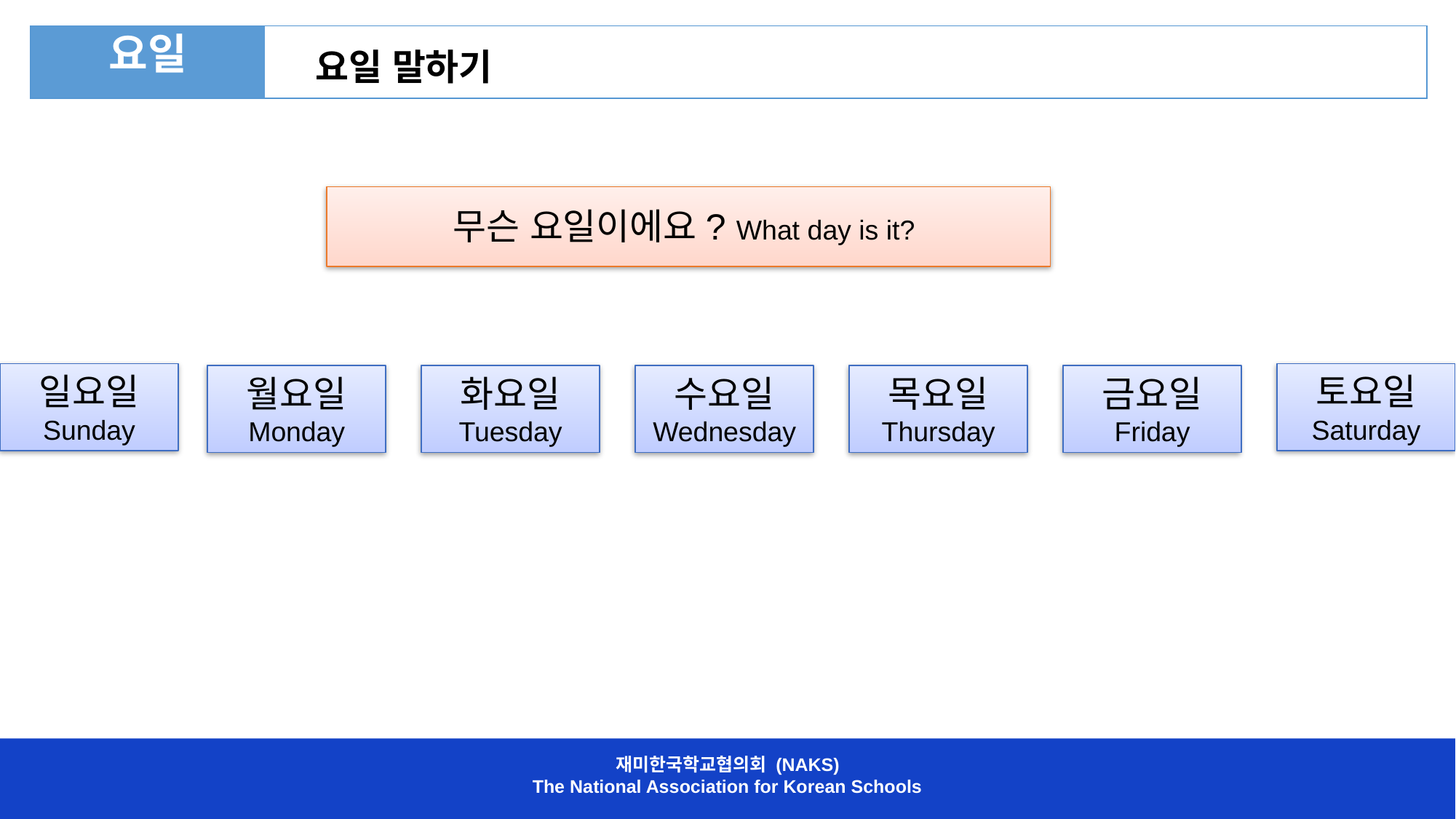

| 요일 | 요일 말하기 |
| --- | --- |

무슨 요일이에요? What day is it?
일요일
Sunday
토요일
Saturday
월요일
Monday
화요일
Tuesday
수요일
Wednesday
목요일
Thursday
금요일
Friday

재미한국학교협의회 (NAKS)
The National Association for Korean Schools